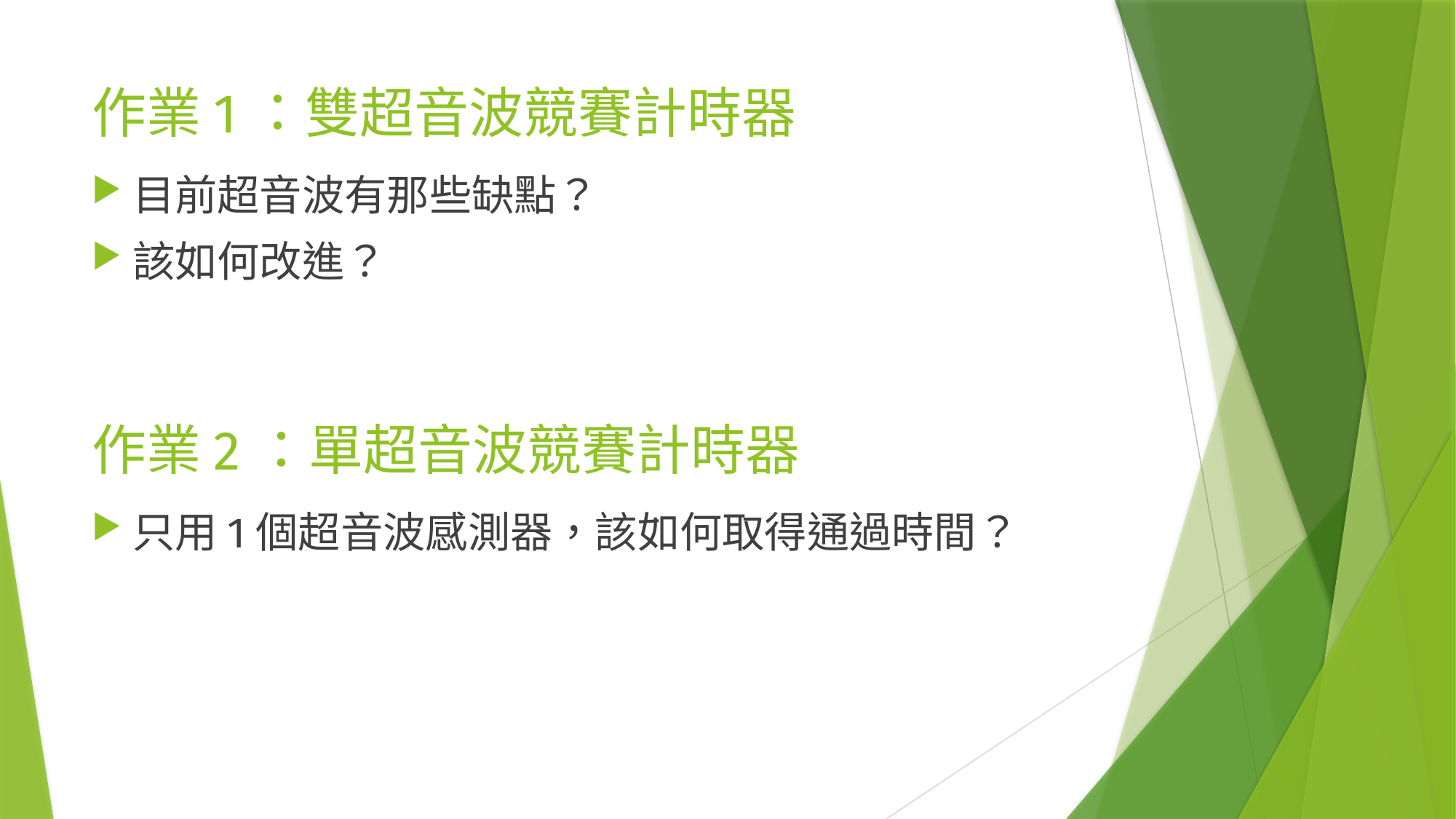

# 作業1：雙超音波競賽計時器
目前超音波有那些缺點？
該如何改進？
作業2：單超音波競賽計時器
只用1個超音波感測器，該如何取得通過時間？